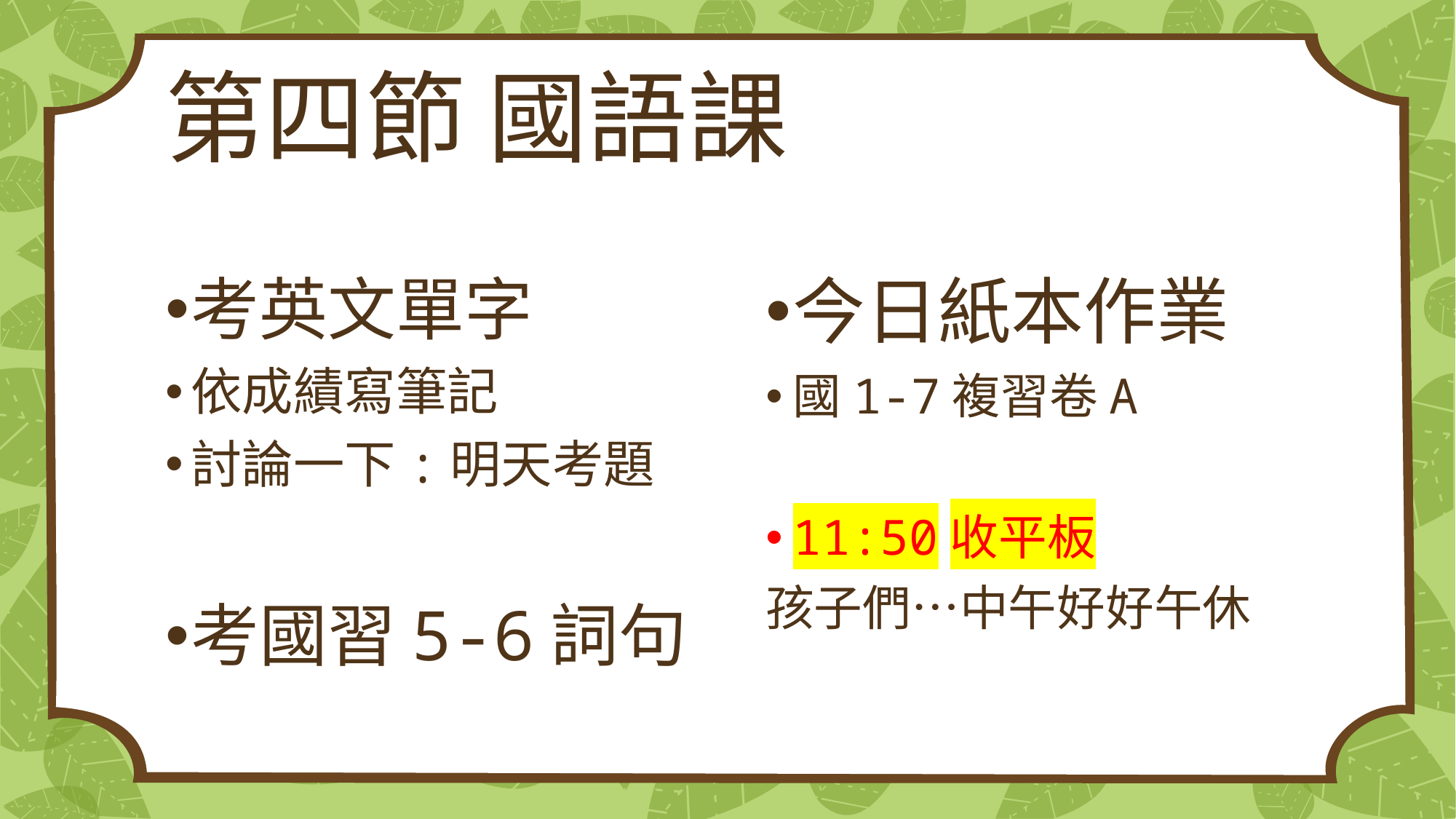

# 第四節 國語課
考英文單字
依成績寫筆記
討論一下:明天考題

考國習5-6詞句

今日紙本作業
國1-7複習卷A

11:50收平板
孩子們…中午好好午休